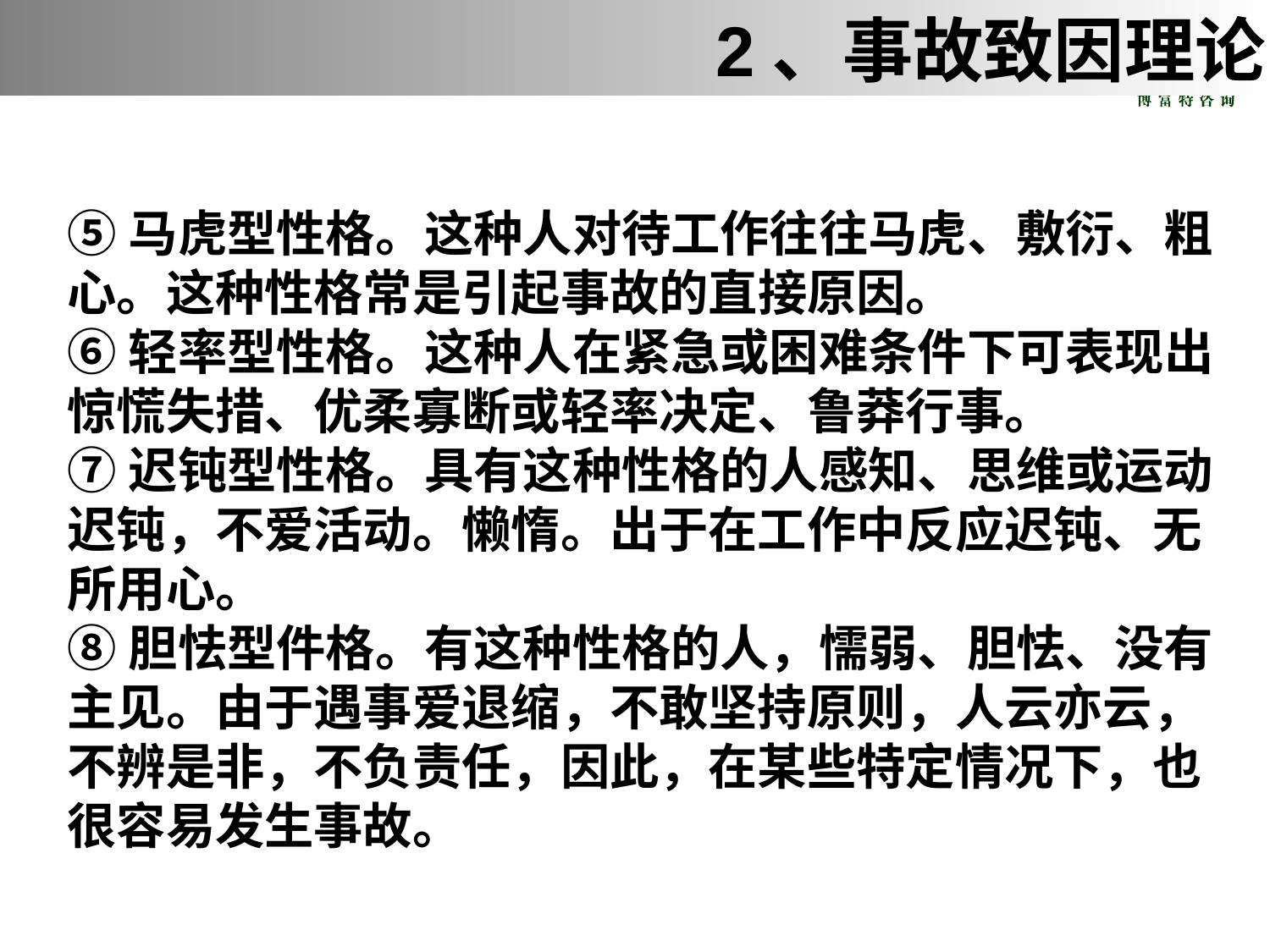

1、事故与人的关系
2、事故致因理论
⑤马虎型性格。这种人对待工作往往马虎、敷衍、粗心。这种性格常是引起事故的直接原因。
⑥轻率型性格。这种人在紧急或困难条件下可表现出惊慌失措、优柔寡断或轻率决定、鲁莽行事。
⑦迟钝型性格。具有这种性格的人感知、思维或运动迟钝，不爱活动。懒惰。出于在工作中反应迟钝、无所用心。
⑧胆怯型件格。有这种性格的人，懦弱、胆怯、没有主见。由于遇事爱退缩，不敢坚持原则，人云亦云，不辨是非，不负责任，因此，在某些特定情况下，也很容易发生事故。